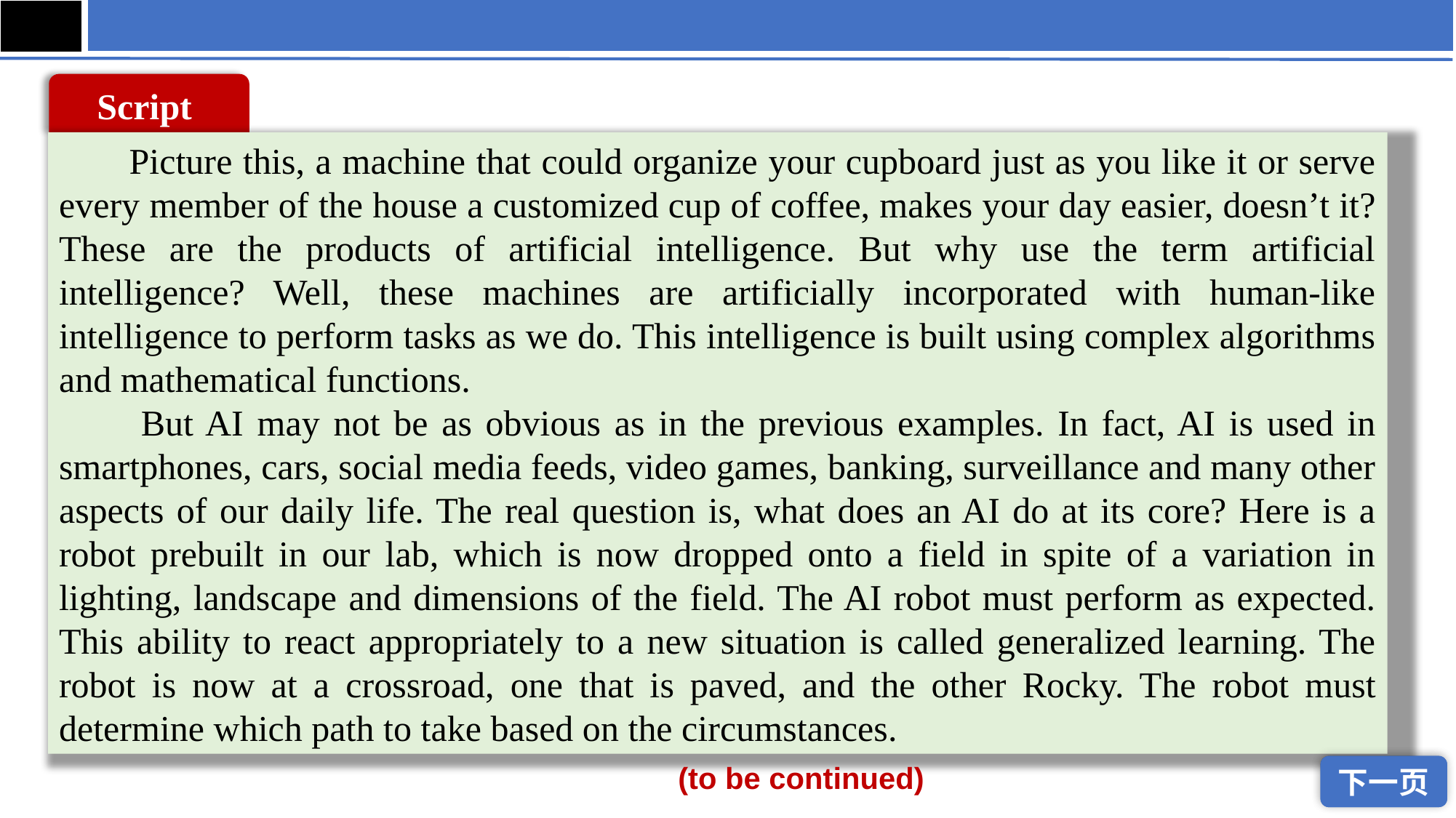

Script
       Picture this, a machine that could organize your cupboard just as you like it or serve every member of the house a customized cup of coffee, makes your day easier, doesn’t it? These are the products of artificial intelligence. But why use the term artificial intelligence? Well, these machines are artificially incorporated with human-like intelligence to perform tasks as we do. This intelligence is built using complex algorithms and mathematical functions.
      But AI may not be as obvious as in the previous examples. In fact, AI is used in smartphones, cars, social media feeds, video games, banking, surveillance and many other aspects of our daily life. The real question is, what does an AI do at its core? Here is a robot prebuilt in our lab, which is now dropped onto a field in spite of a variation in lighting, landscape and dimensions of the field. The AI robot must perform as expected. This ability to react appropriately to a new situation is called generalized learning. The robot is now at a crossroad, one that is paved, and the other Rocky. The robot must determine which path to take based on the circumstances.
 (to be continued)
下一页